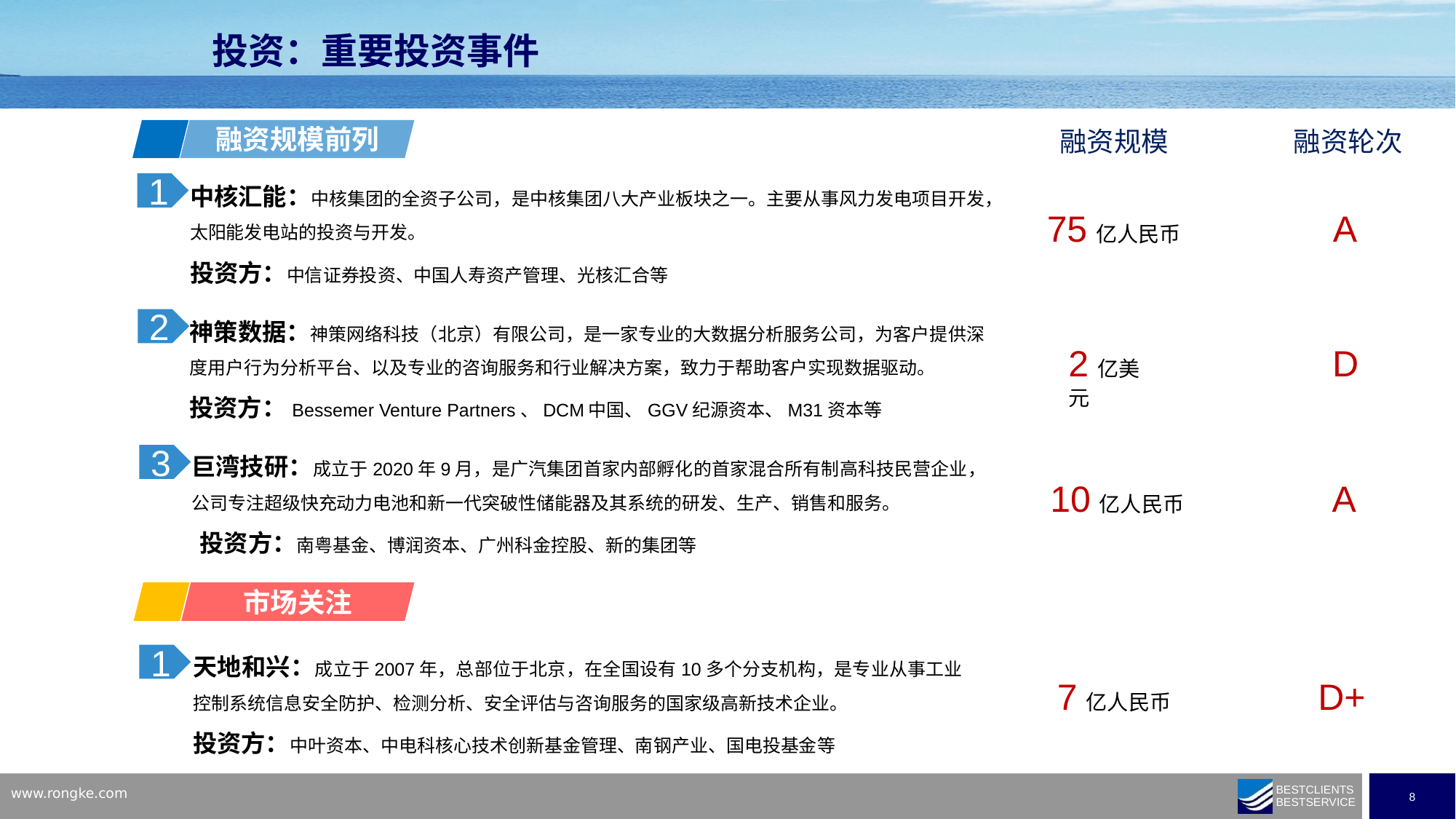

投资：重要投资事件

融资规模前列
融资轮次
融资规模
中核汇能：中核集团的全资子公司，是中核集团八大产业板块之一。主要从事风力发电项目开发，太阳能发电站的投资与开发。
投资方：中信证券投资、中国人寿资产管理、光核汇合等
1
75亿人民币
A
神策数据：神策网络科技（北京）有限公司，是一家专业的大数据分析服务公司，为客户提供深度用户行为分析平台、以及专业的咨询服务和行业解决方案，致力于帮助客户实现数据驱动。
投资方：Bessemer Venture Partners、DCM中国、GGV纪源资本、M31资本等
2
2亿美元
D
巨湾技研：成立于2020年9月，是广汽集团首家内部孵化的首家混合所有制高科技民营企业，公司专注超级快充动力电池和新一代突破性储能器及其系统的研发、生产、销售和服务。
 投资方：南粤基金、博润资本、广州科金控股、新的集团等
3
10亿人民币
A

市场关注
天地和兴：成立于2007年，总部位于北京，在全国设有10多个分支机构，是专业从事工业控制系统信息安全防护、检测分析、安全评估与咨询服务的国家级高新技术企业。
投资方：中叶资本、中电科核心技术创新基金管理、南钢产业、国电投基金等
1
D+
7亿人民币